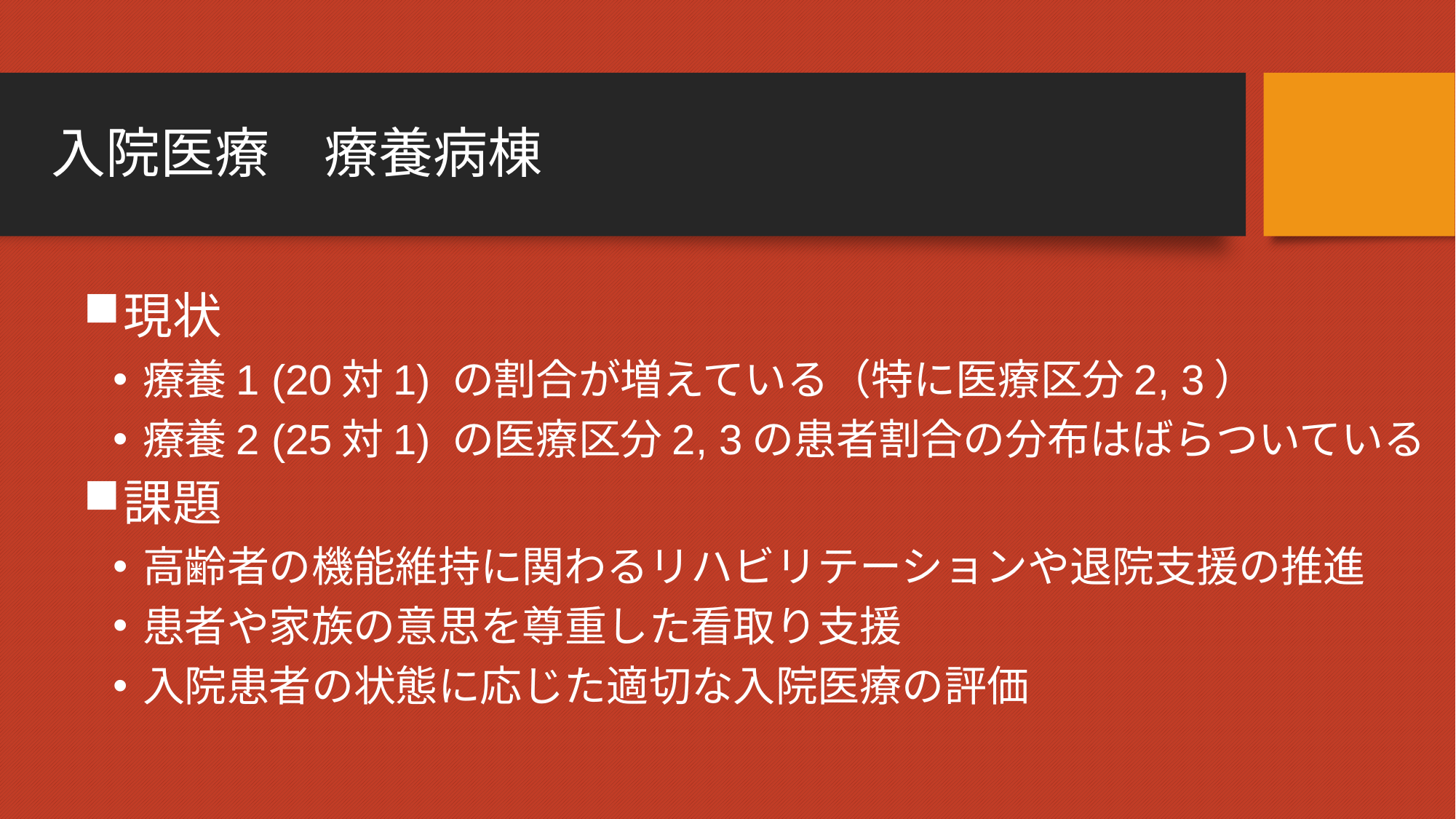

# 入院医療　療養病棟
現状
療養1 (20対1) の割合が増えている（特に医療区分2, 3）
療養2 (25対1) の医療区分2, 3の患者割合の分布はばらついている
課題
高齢者の機能維持に関わるリハビリテーションや退院支援の推進
患者や家族の意思を尊重した看取り支援
入院患者の状態に応じた適切な入院医療の評価